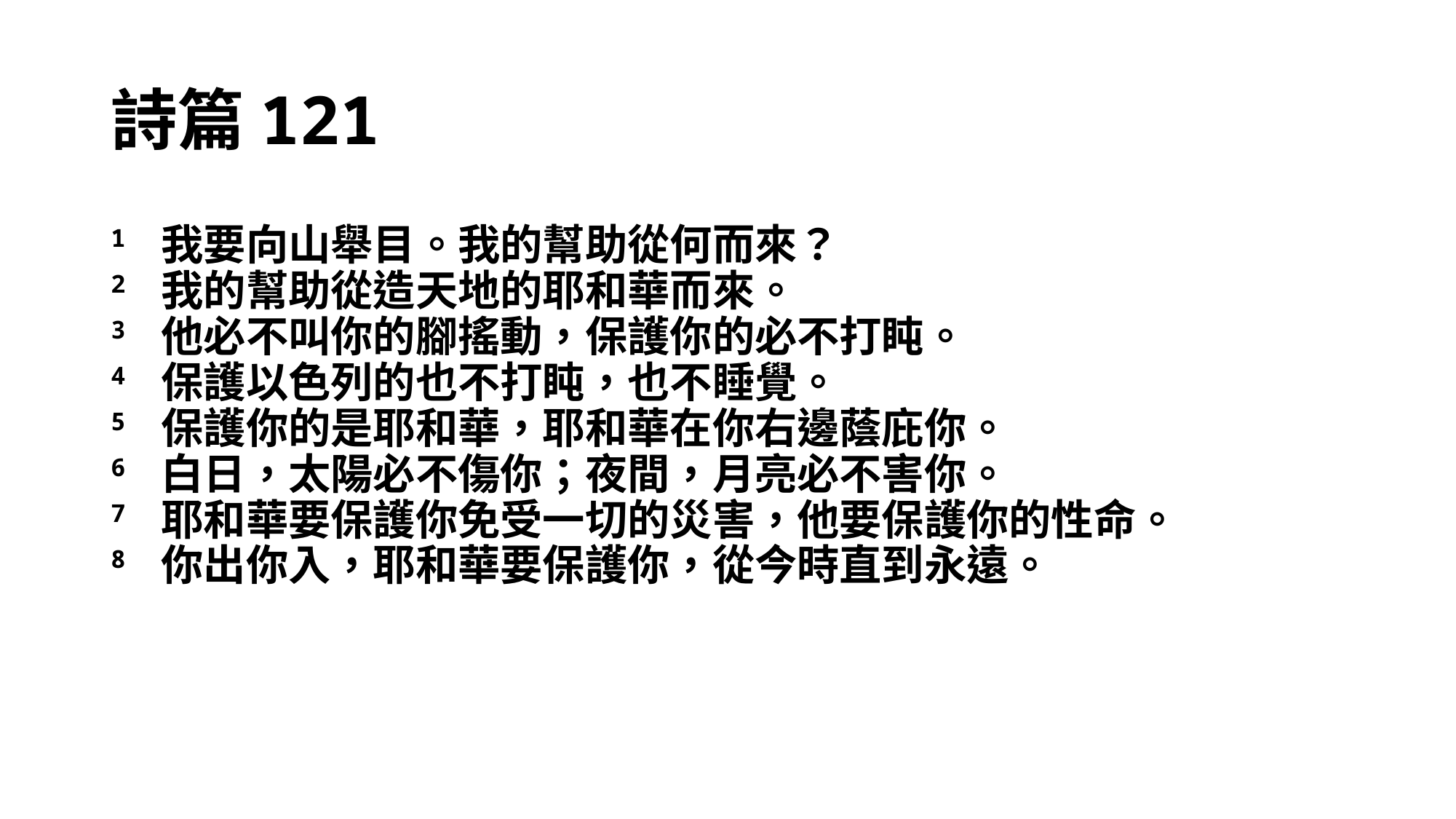

# 詩篇121
1 我要向山舉目。我的幫助從何而來？
2 我的幫助從造天地的耶和華而來。
3 他必不叫你的腳搖動，保護你的必不打盹。
4 保護以色列的也不打盹，也不睡覺。
5 保護你的是耶和華，耶和華在你右邊蔭庇你。
6 白日，太陽必不傷你；夜間，月亮必不害你。
7 耶和華要保護你免受一切的災害，他要保護你的性命。
8 你出你入，耶和華要保護你，從今時直到永遠。